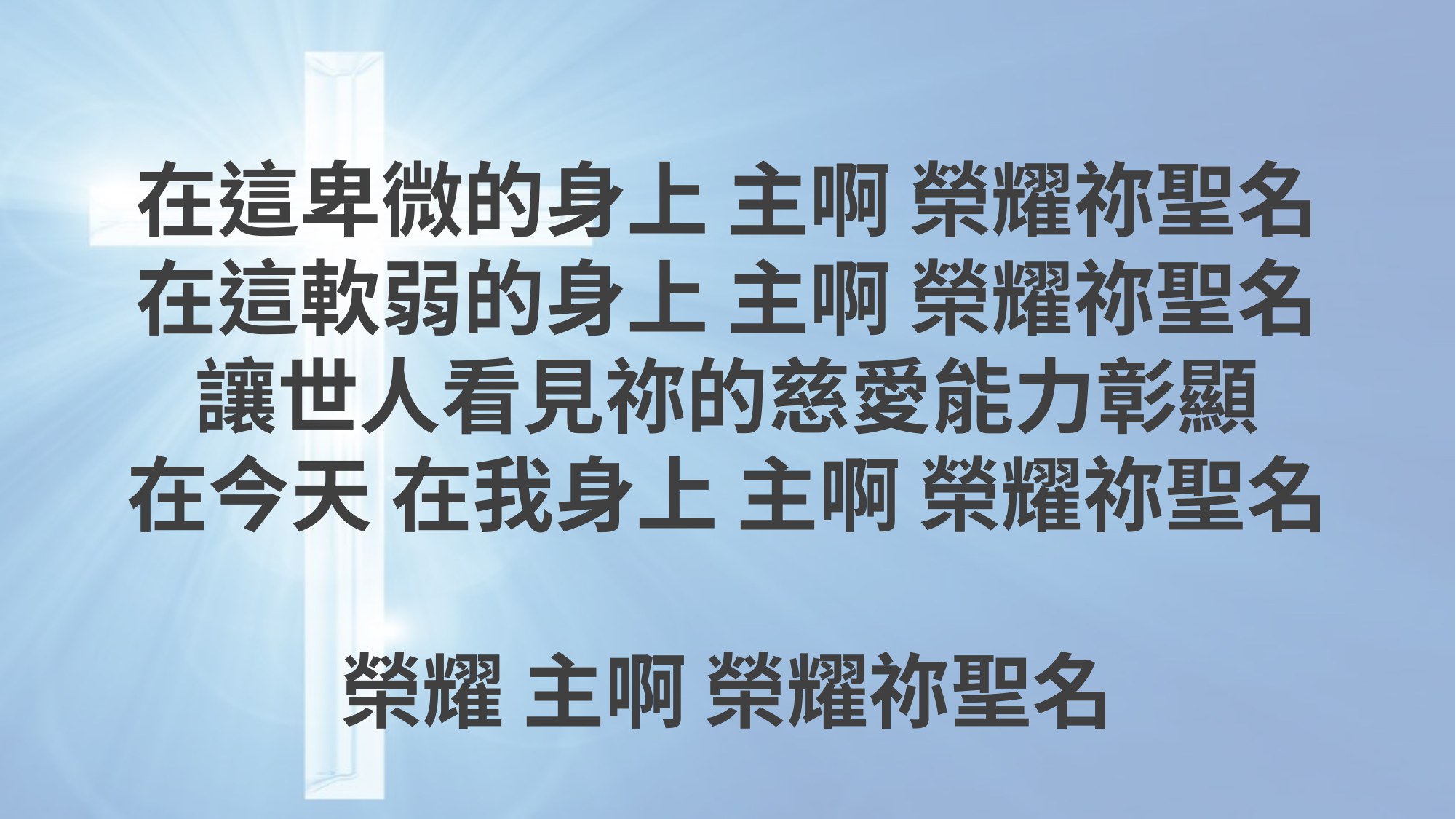

在這卑微的身上 主啊 榮耀祢聖名
在這軟弱的身上 主啊 榮耀祢聖名
讓世人看見祢的慈愛能力彰顯
在今天 在我身上 主啊 榮耀祢聖名

榮耀 主啊 榮耀祢聖名